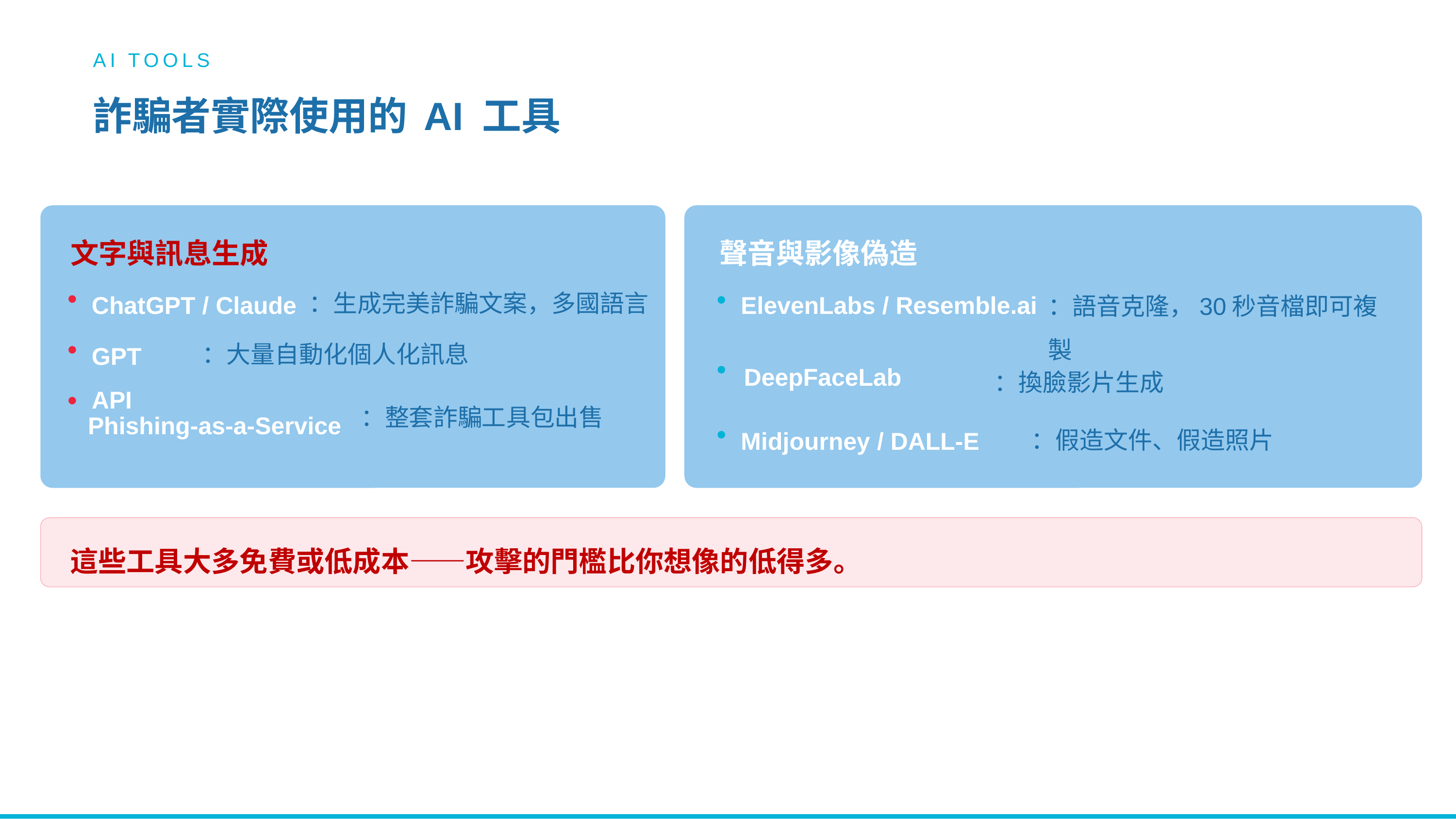

AI TOOLS
詐騙者實際使用的 AI 工具

文字與訊息生成
聲音與影像偽造
ChatGPT / Claude
：生成完美詐騙文案，多國語言
ElevenLabs / Resemble.ai
：語音克隆，30秒音檔即可複製

GPT API
：大量自動化個人化訊息
DeepFaceLab

：換臉影片生成

：整套詐騙工具包出售
Phishing-as-a-Service

Midjourney / DALL-E
：假造文件、假造照片

這些工具大多免費或低成本——攻擊的門檻比你想像的低得多。